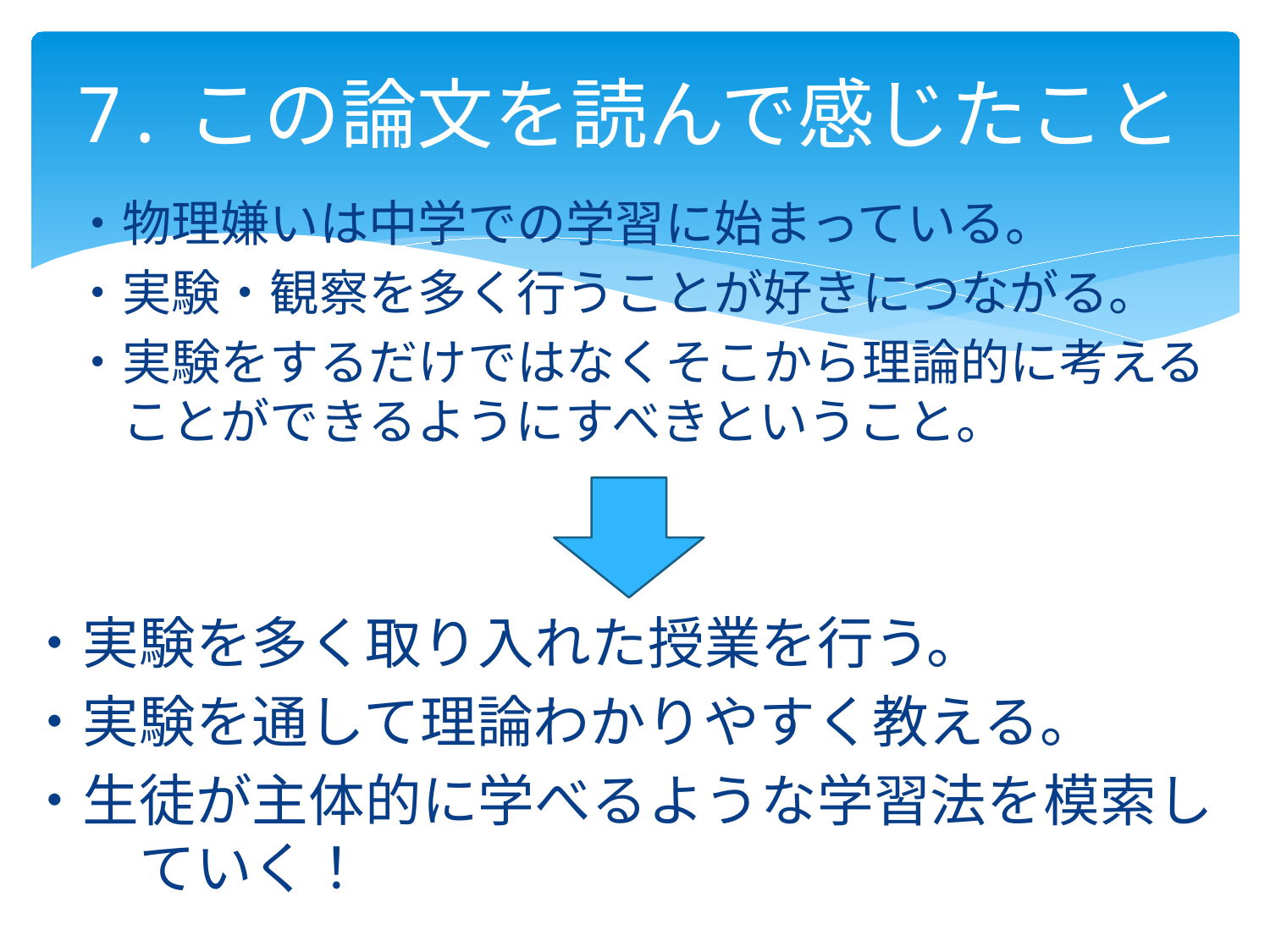

# 7.この論文を読んで感じたこと

・物理嫌いは中学での学習に始まっている。
・実験・観察を多く行うことが好きにつながる。
・実験をするだけではなくそこから理論的に考える　ことができるようにすべきということ。

・実験を多く取り入れた授業を行う。
・実験を通して理論わかりやすく教える。
・生徒が主体的に学べるような学習法を模索し　　ていく！